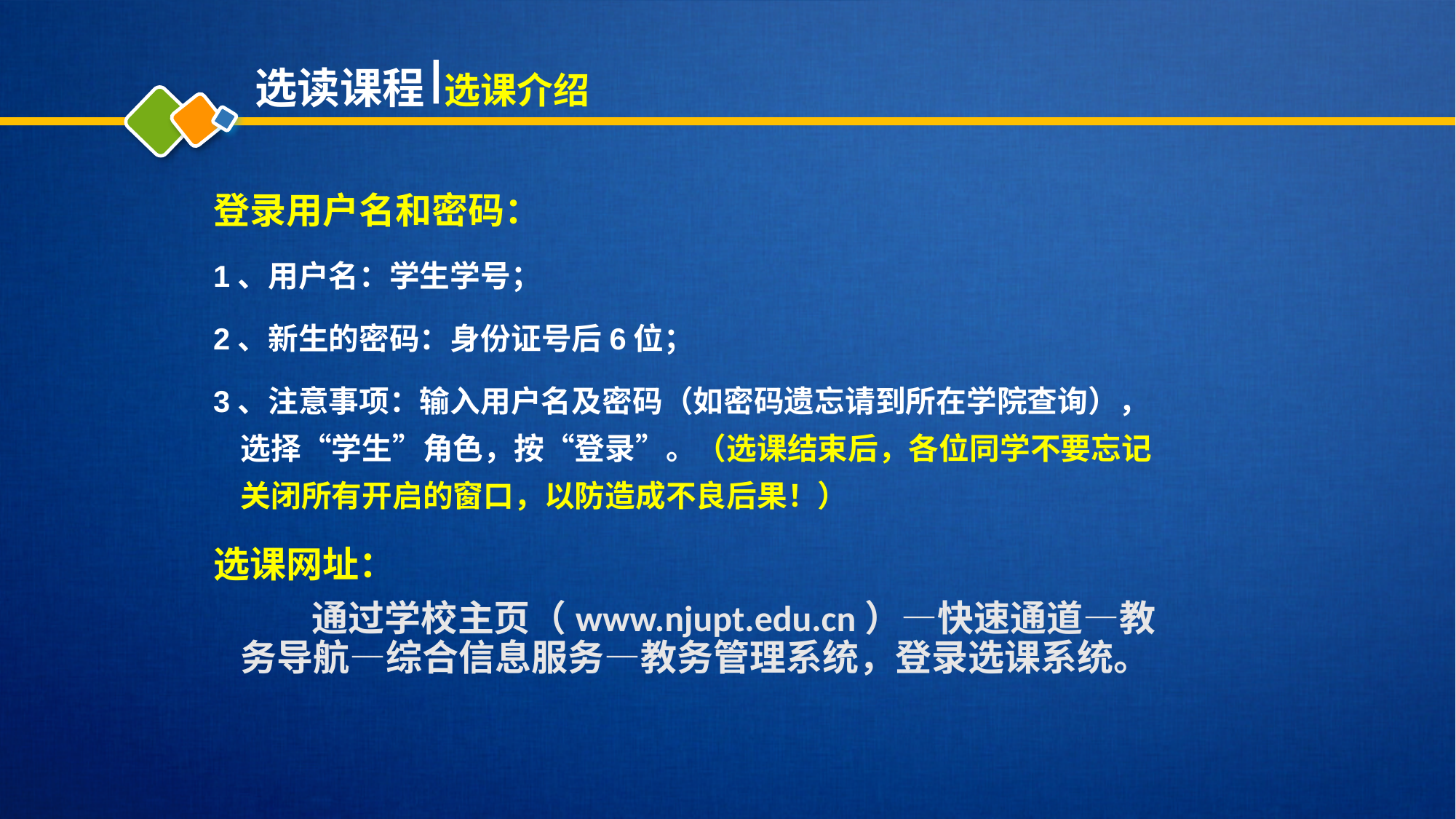

选读课程  选课介绍

登录用户名和密码：
1、用户名：学生学号；
2、新生的密码：身份证号后6位；
3、注意事项：输入用户名及密码（如密码遗忘请到所在学院查询），选择“学生”角色，按“登录”。（选课结束后，各位同学不要忘记关闭所有开启的窗口，以防造成不良后果！）
选课网址：
           通过学校主页（www.njupt.edu.cn）—快速通道—教务导航—综合信息服务—教务管理系统，登录选课系统。